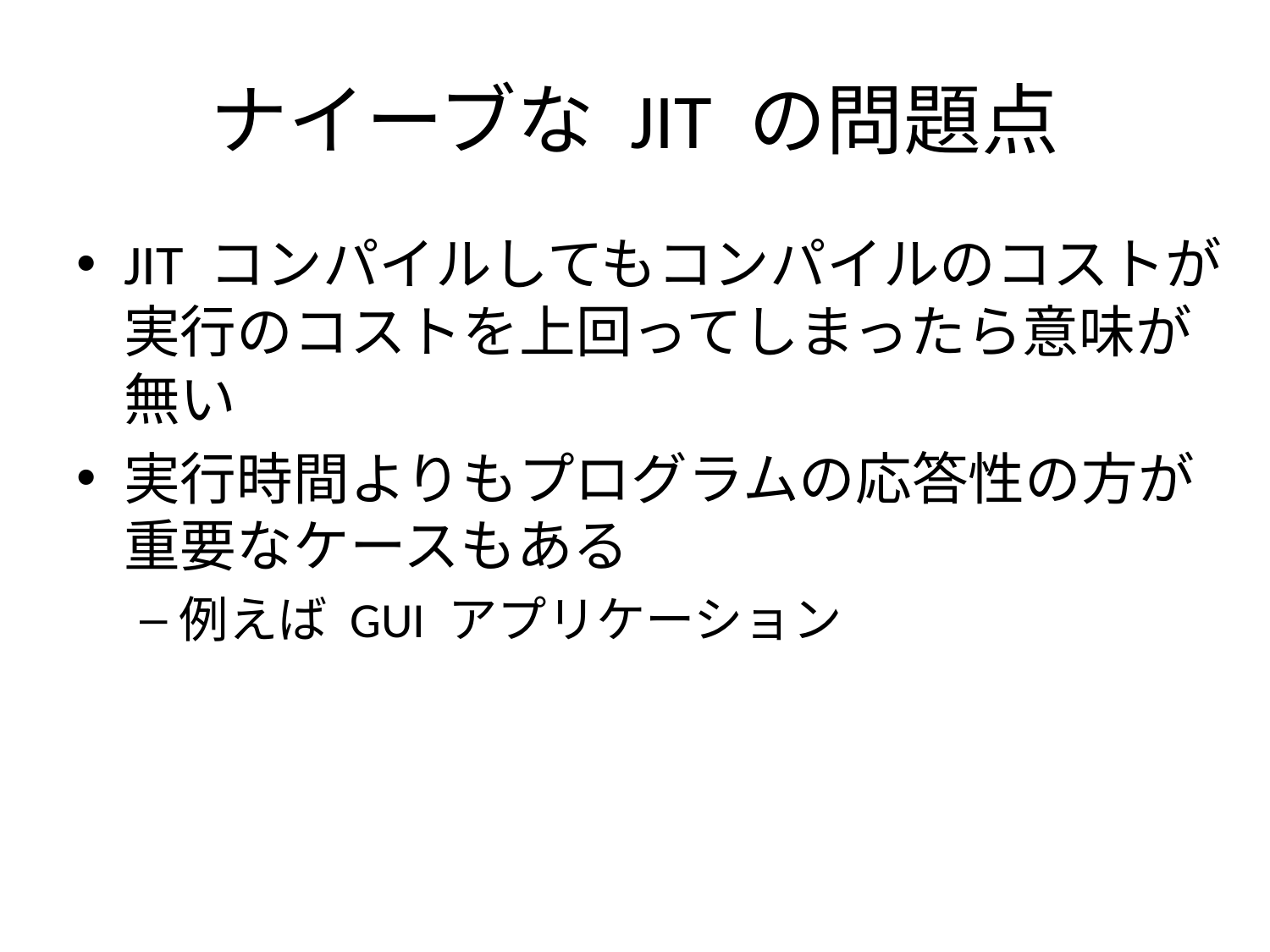

# ナイーブな JIT の問題点
JIT コンパイルしてもコンパイルのコストが
実行のコストを上回ってしまったら意味が無い
実行時間よりもプログラムの応答性の方が
重要なケースもある
例えば GUI アプリケーション